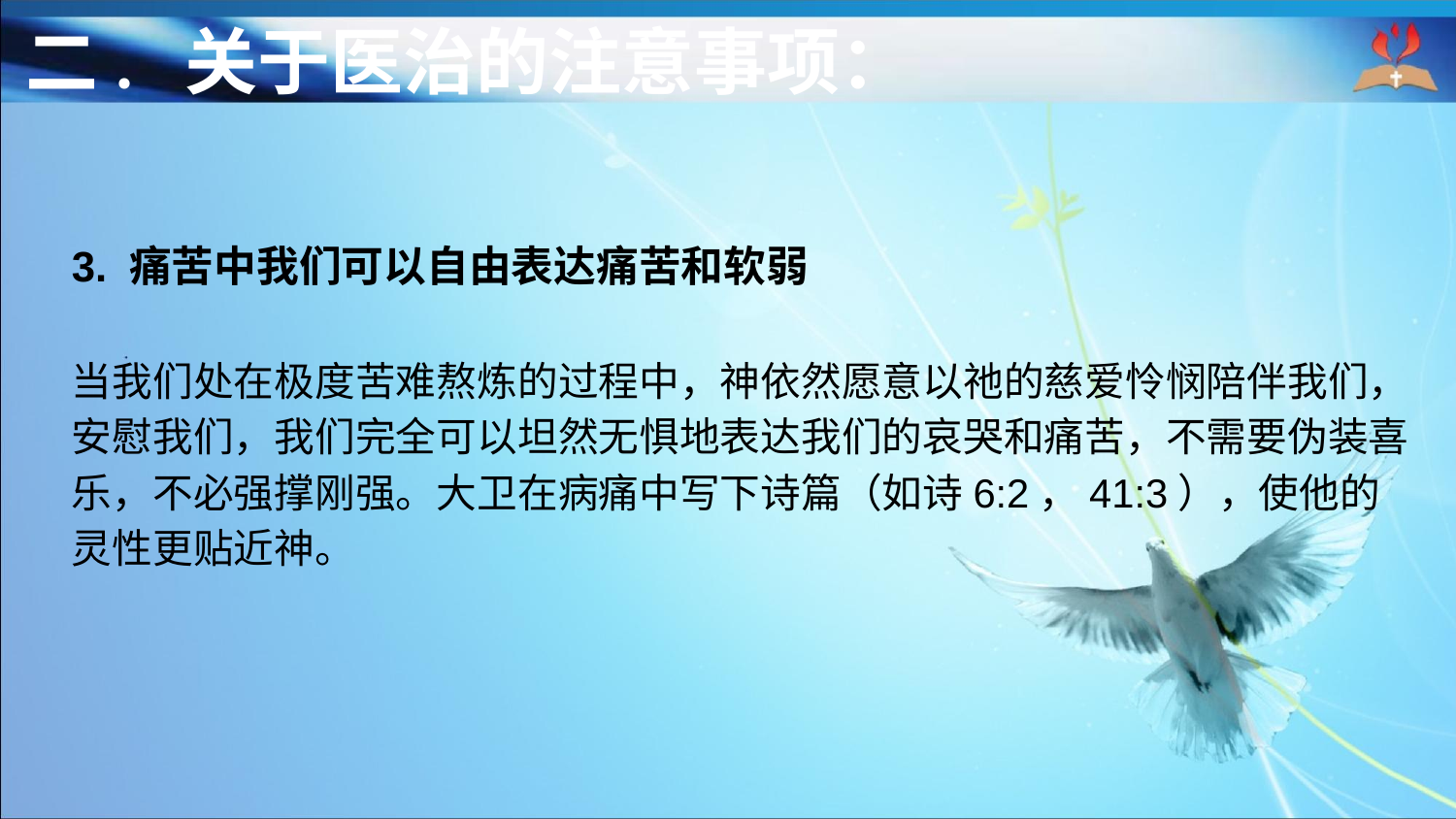

二.  关于医治的注意事项：

3. 痛苦中我们可以自由表达痛苦和软弱

当我们处在极度苦难熬炼的过程中，神依然愿意以祂的慈爱怜悯陪伴我们，安慰我们，我们完全可以坦然无惧地表达我们的哀哭和痛苦，不需要伪装喜乐，不必强撑刚强。大卫在病痛中写下诗篇（如诗6:2，41:3），使他的灵性更贴近神。